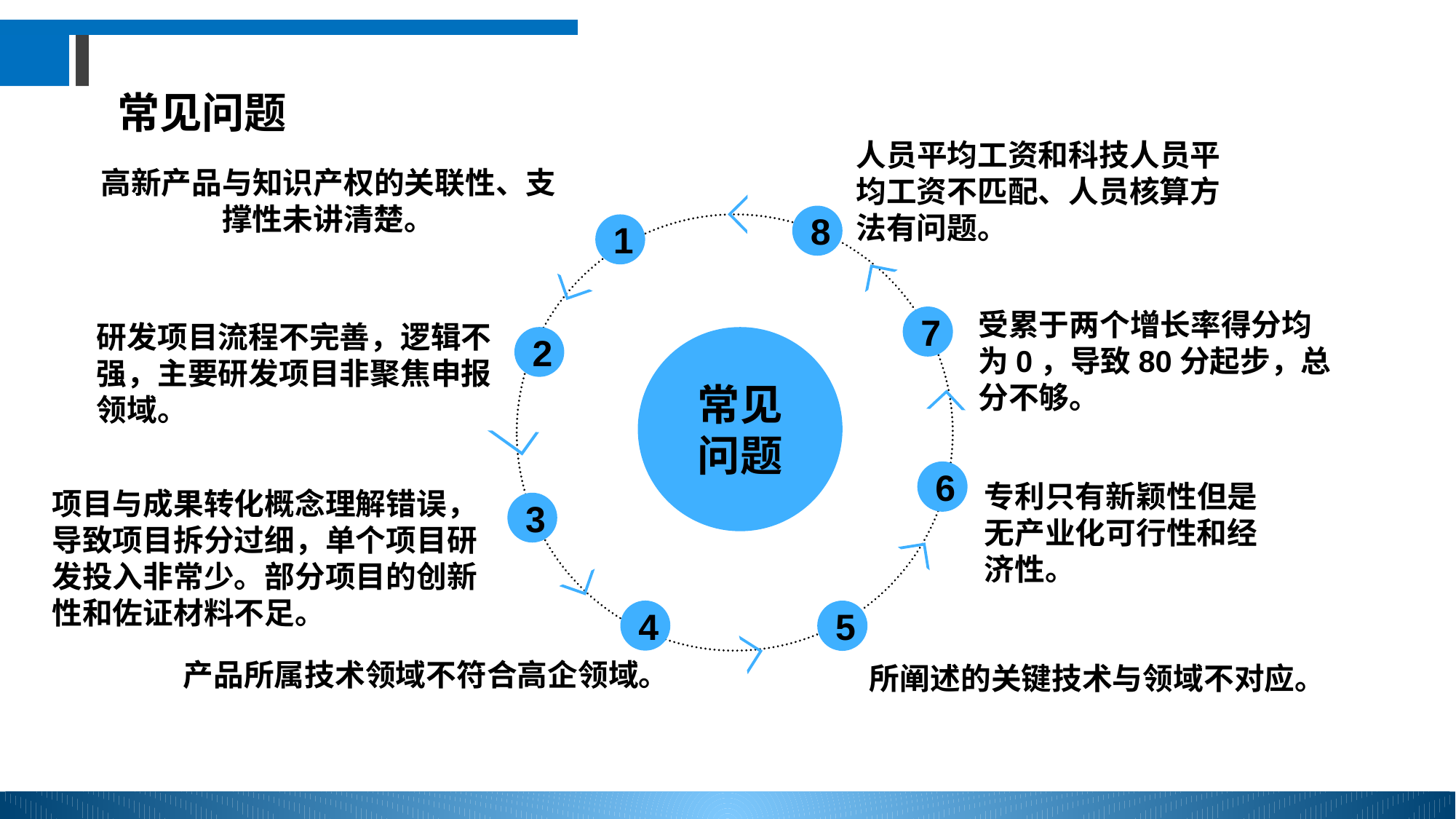

常见问题
人员平均工资和科技人员平均工资不匹配、人员核算方法有问题。
高新产品与知识产权的关联性、支撑性未讲清楚。

8

1

受累于两个增长率得分均为0，导致80分起步，总分不够。
7
研发项目流程不完善，逻辑不强，主要研发项目非聚焦申报领域。
2
常见问题

6
专利只有新颖性但是无产业化可行性和经济性。
项目与成果转化概念理解错误，导致项目拆分过细，单个项目研发投入非常少。部分项目的创新性和佐证材料不足。
3

4
5

产品所属技术领域不符合高企领域。
所阐述的关键技术与领域不对应。